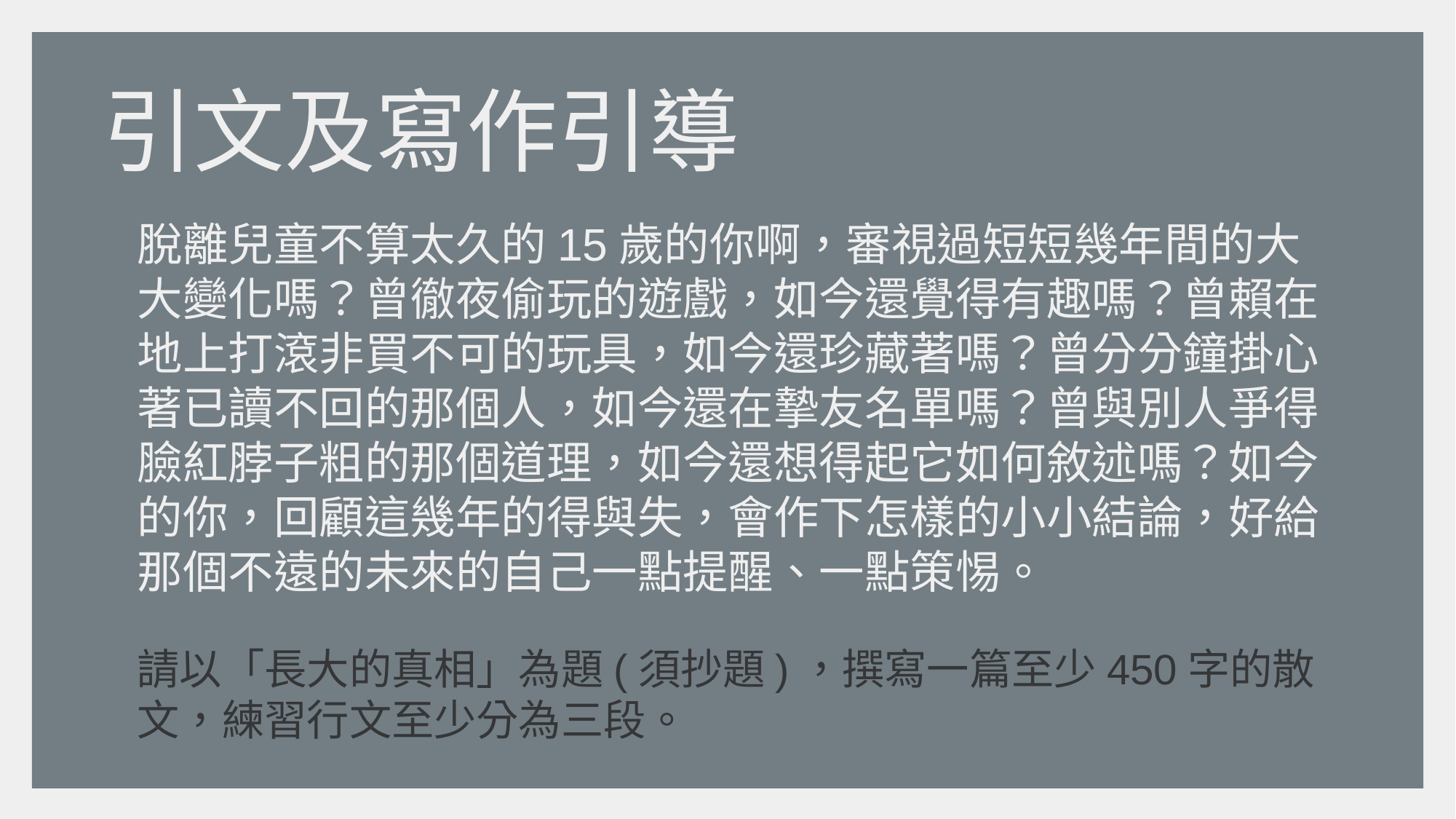

# 引文及寫作引導
脫離兒童不算太久的15歲的你啊，審視過短短幾年間的大大變化嗎？曾徹夜偷玩的遊戲，如今還覺得有趣嗎？曾賴在地上打滾非買不可的玩具，如今還珍藏著嗎？曾分分鐘掛心著已讀不回的那個人，如今還在摯友名單嗎？曾與別人爭得臉紅脖子粗的那個道理，如今還想得起它如何敘述嗎？如今的你，回顧這幾年的得與失，會作下怎樣的小小結論，好給那個不遠的未來的自己一點提醒、一點策惕。
請以「長大的真相」為題(須抄題)，撰寫一篇至少450字的散文，練習行文至少分為三段。